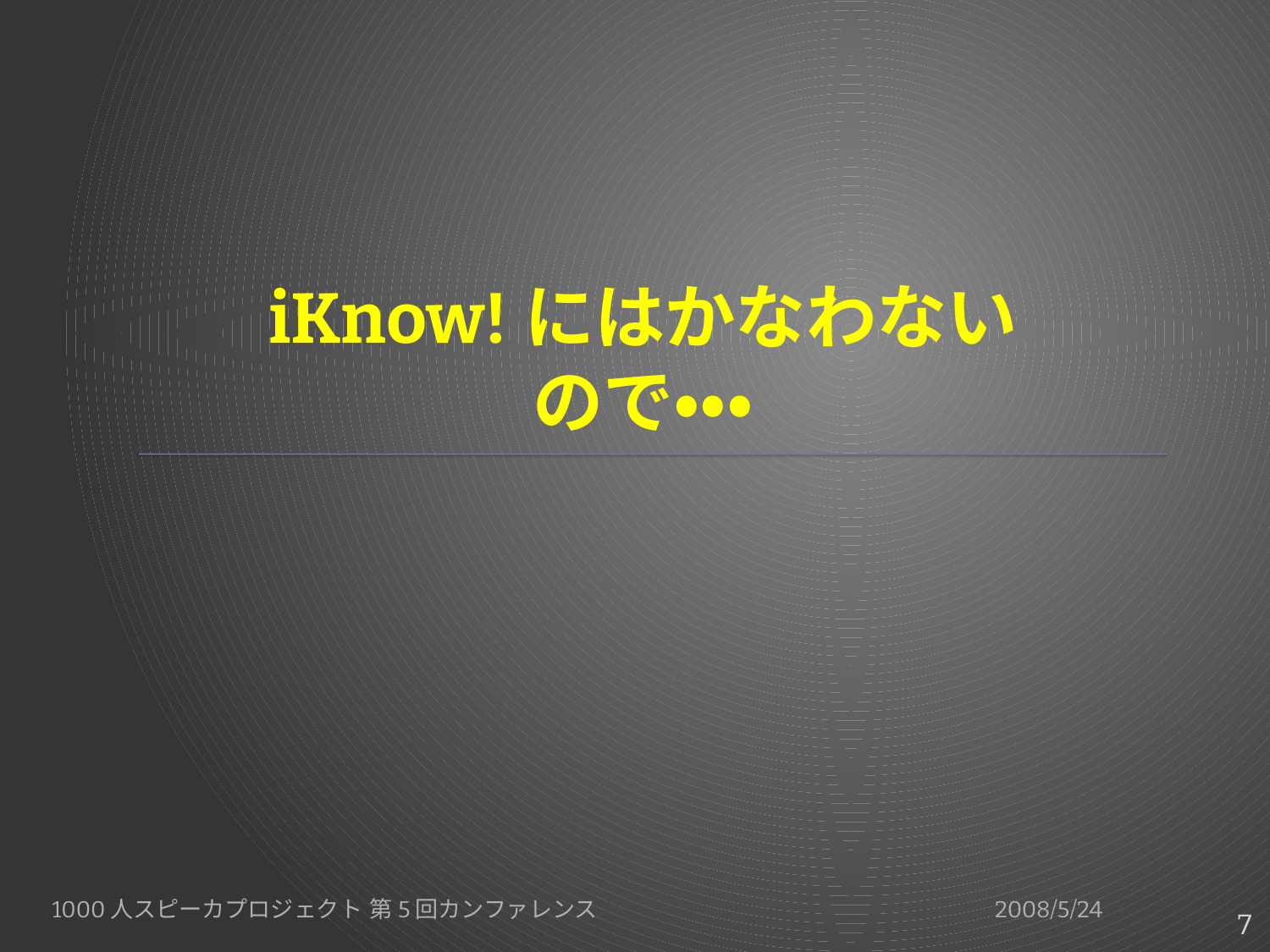

# iKnow!にはかなわない ので・・・

1000人スピーカプロジェクト 第5回カンファレンス
2008/5/24
7